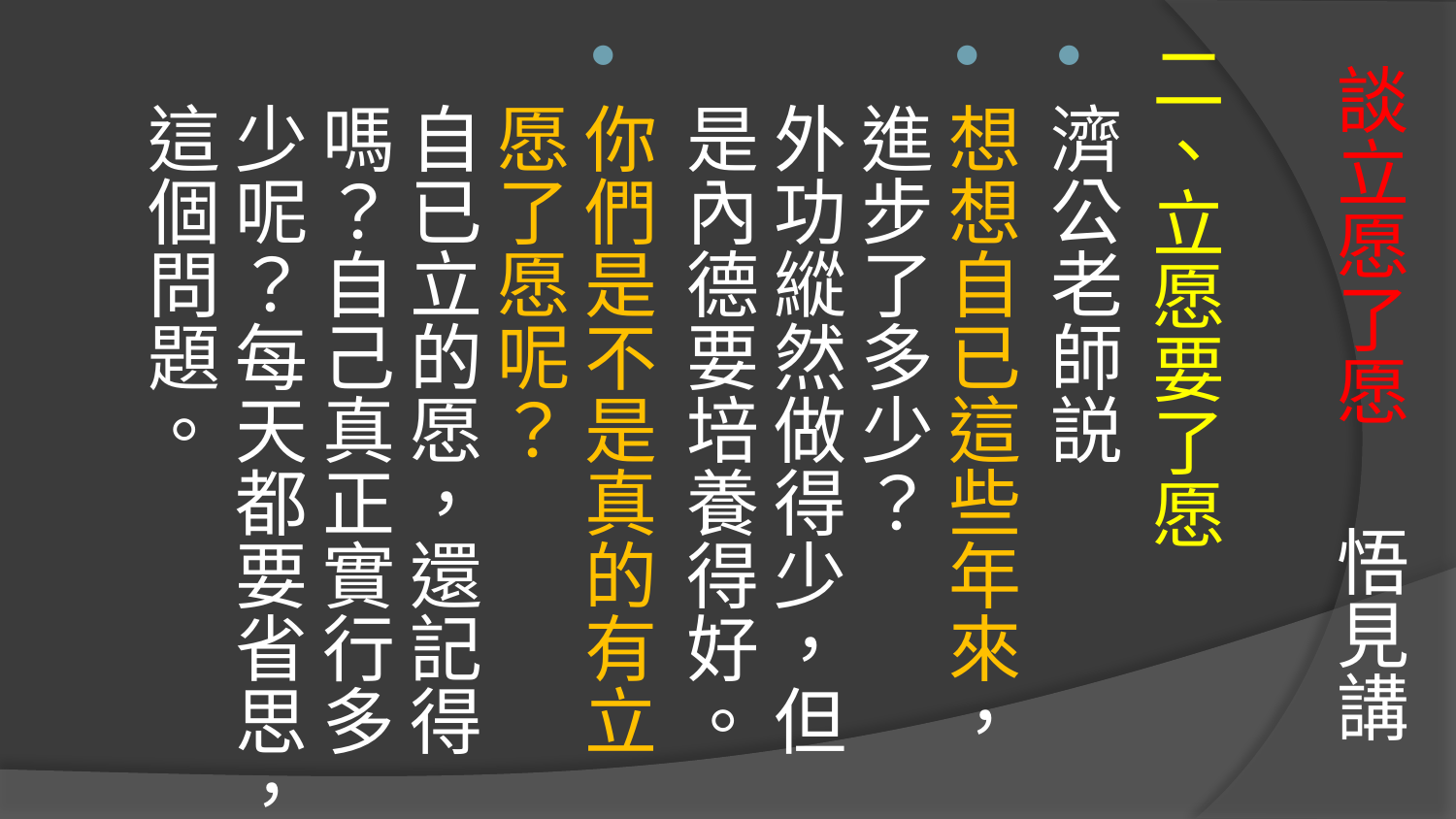

# 談立愿了愿      悟見講
二、立愿要了愿
濟公老師説
想想自已這些年來，進步了多少？
外功縱然做得少，但是內德要培養得好。
你們是不是真的有立愿了愿呢？
自已立的愿，還記得嗎？自己真正實行多少呢？每天都要省思，這個問題。